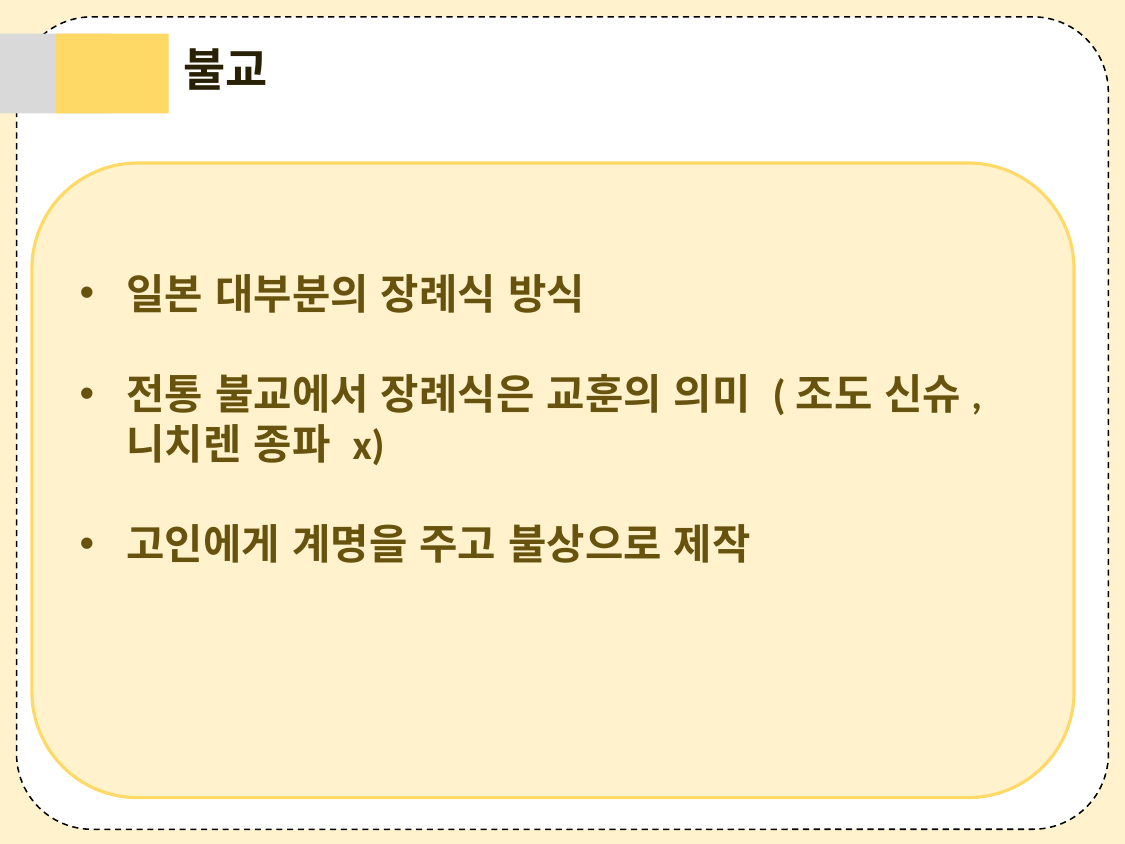

불교

일본 대부분의 장례식 방식

전통 불교에서 장례식은 교훈의 의미 (조도 신슈, 니치렌 종파 x)

고인에게 계명을 주고 불상으로 제작